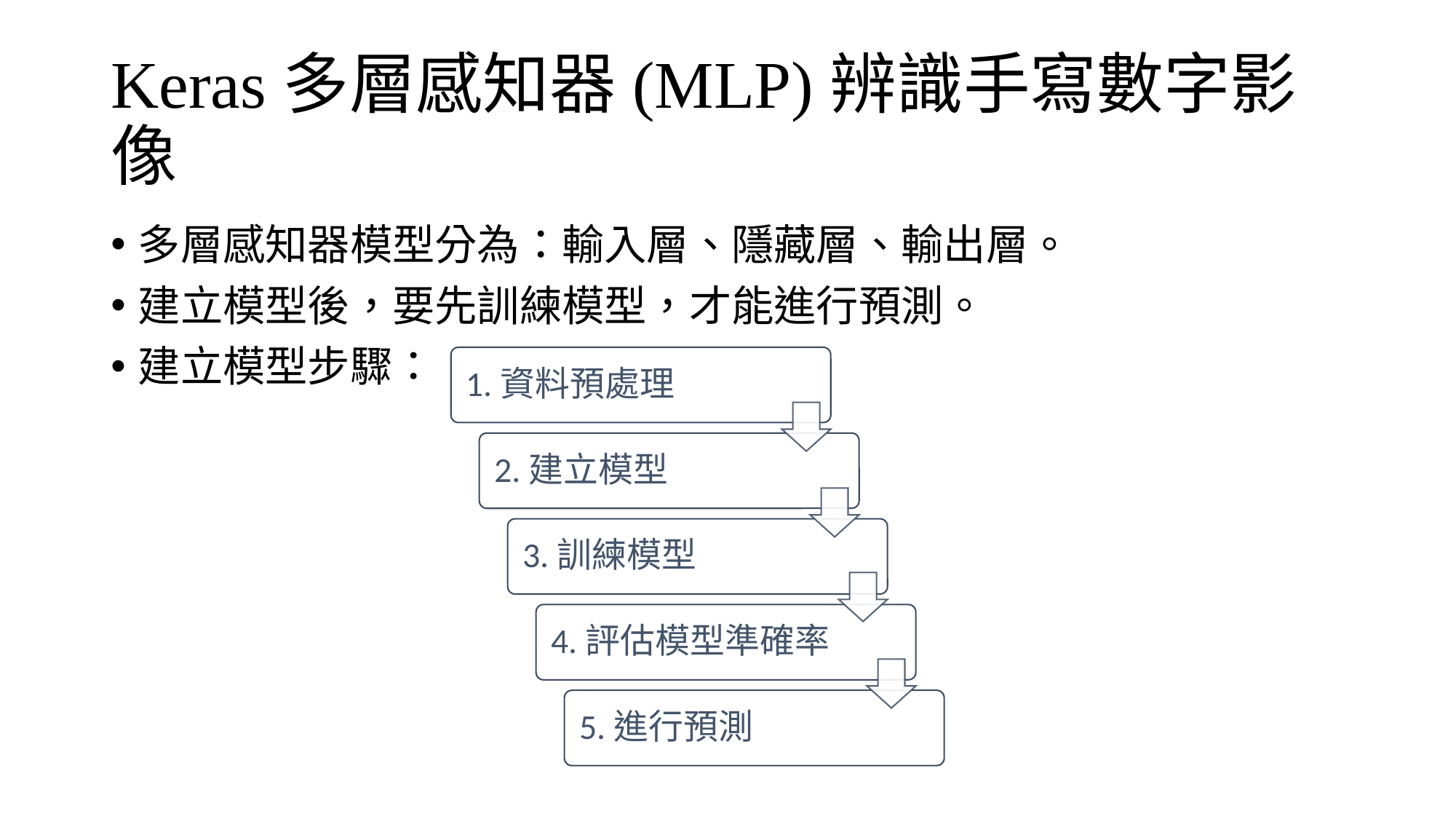

# Keras多層感知器(MLP)辨識手寫數字影像
多層感知器模型分為：輸入層、隱藏層、輸出層。
建立模型後，要先訓練模型，才能進行預測。
建立模型步驟：

1.資料預處理
2.建立模型
3.訓練模型
4.評估模型準確率
5.進行預測